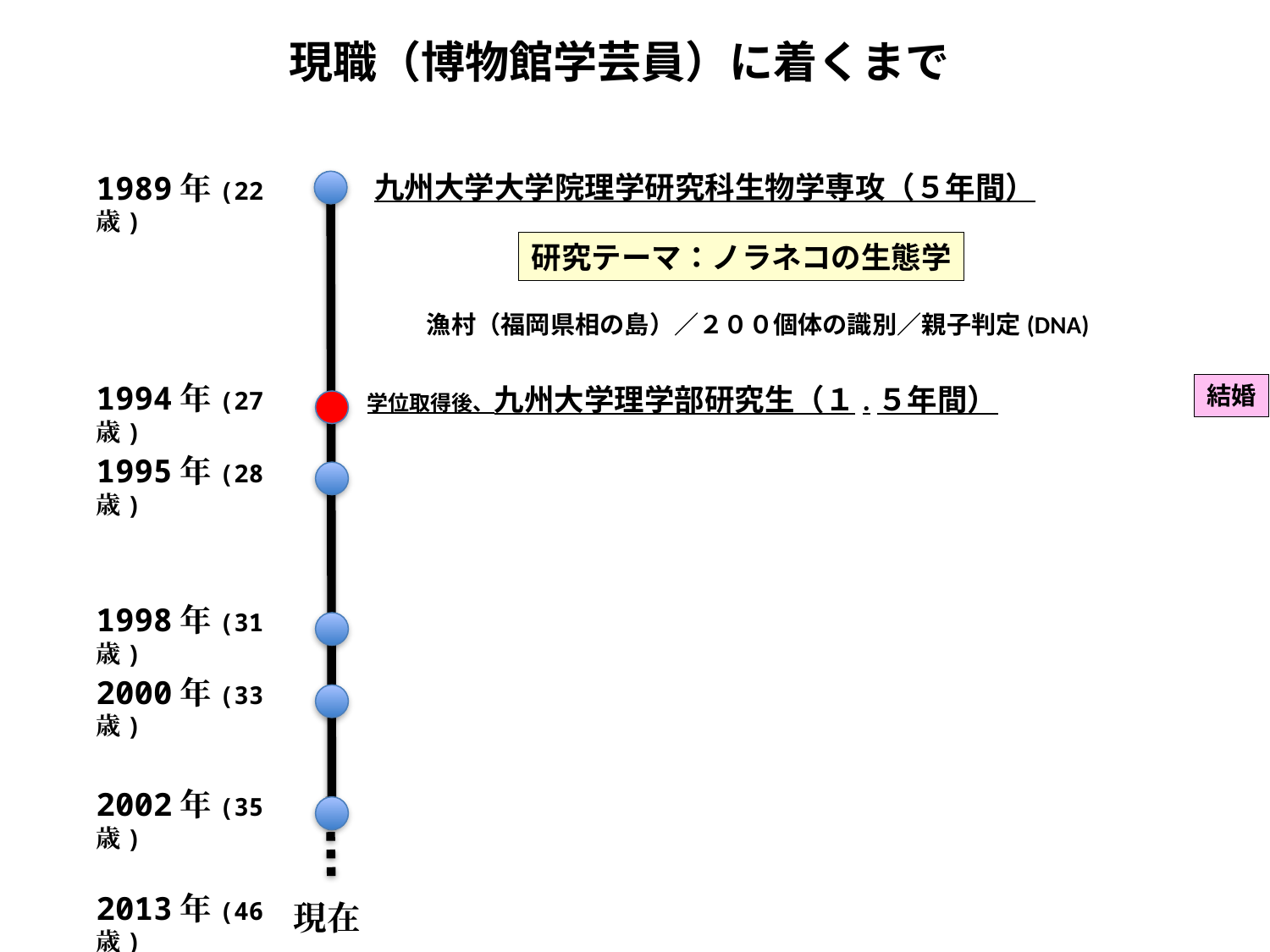

現職（博物館学芸員）に着くまで
九州大学大学院理学研究科生物学専攻（５年間）
1989年(22歳)

研究テーマ：ノラネコの生態学
漁村（福岡県相の島）／２００個体の識別／親子判定(DNA)
1994年(27歳)
学位取得後、九州大学理学部研究生（１.５年間）
結婚

1995年(28歳)

1998年(31歳)

2000年(33歳)

2002年(35歳)

2013年(46歳)
現在